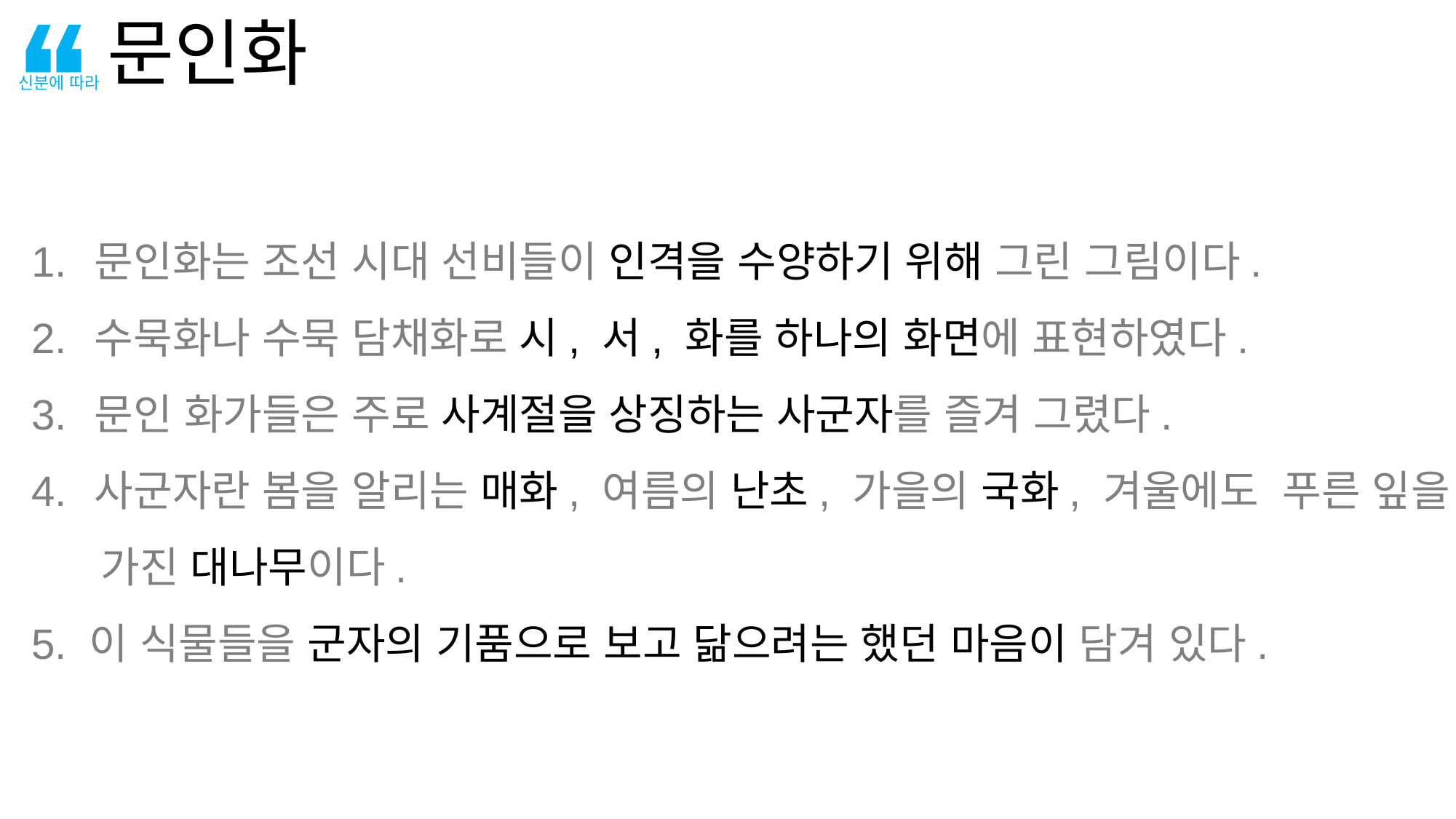

“
문인화
신분에 따라
 문인화는 조선 시대 선비들이 인격을 수양하기 위해 그린 그림이다.
 수묵화나 수묵 담채화로 시, 서, 화를 하나의 화면에 표현하였다.
 문인 화가들은 주로 사계절을 상징하는 사군자를 즐겨 그렸다.
 사군자란 봄을 알리는 매화, 여름의 난초, 가을의 국화, 겨울에도  푸른 잎을
     가진 대나무이다.
5. 이 식물들을 군자의 기품으로 보고 닮으려는 했던 마음이 담겨 있다.